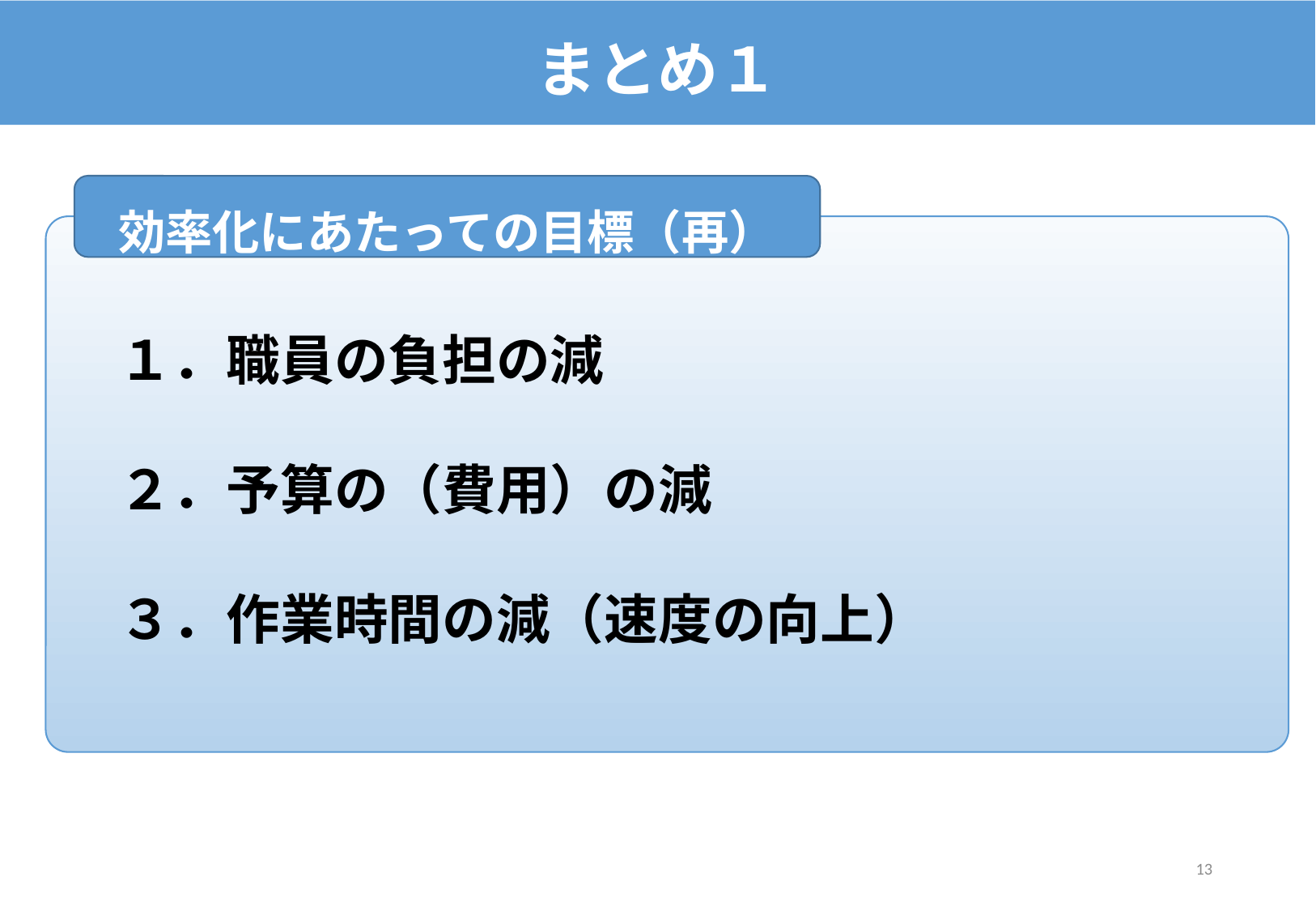

#
まとめ１
効率化にあたっての目標（再）

　１．職員の負担の減

　２．予算の（費用）の減

　３．作業時間の減（速度の向上）

13